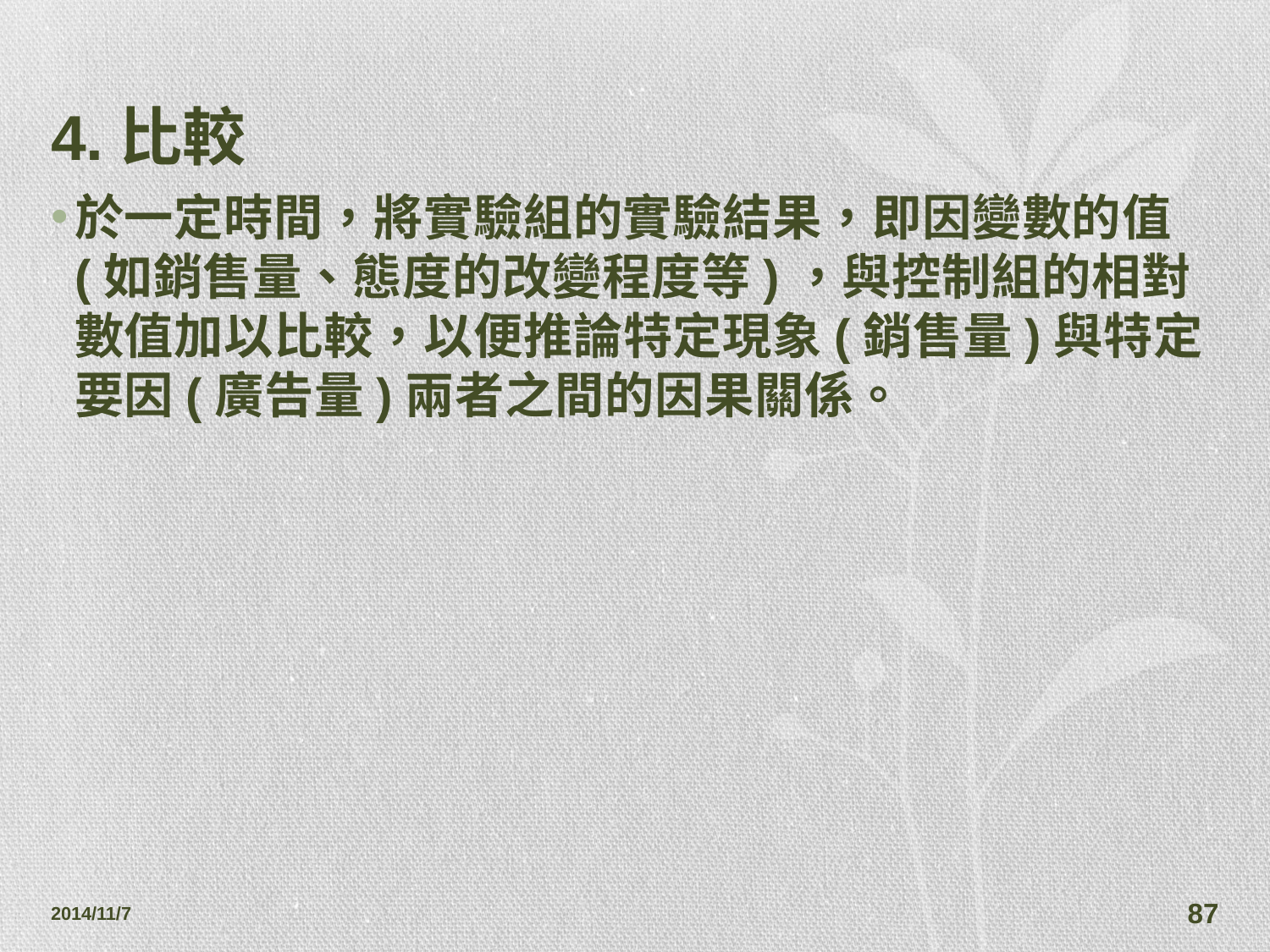

# 4.比較
於一定時間，將實驗組的實驗結果，即因變數的值(如銷售量、態度的改變程度等)，與控制組的相對數值加以比較，以便推論特定現象(銷售量)與特定要因(廣告量)兩者之間的因果關係。

2014/11/7
87